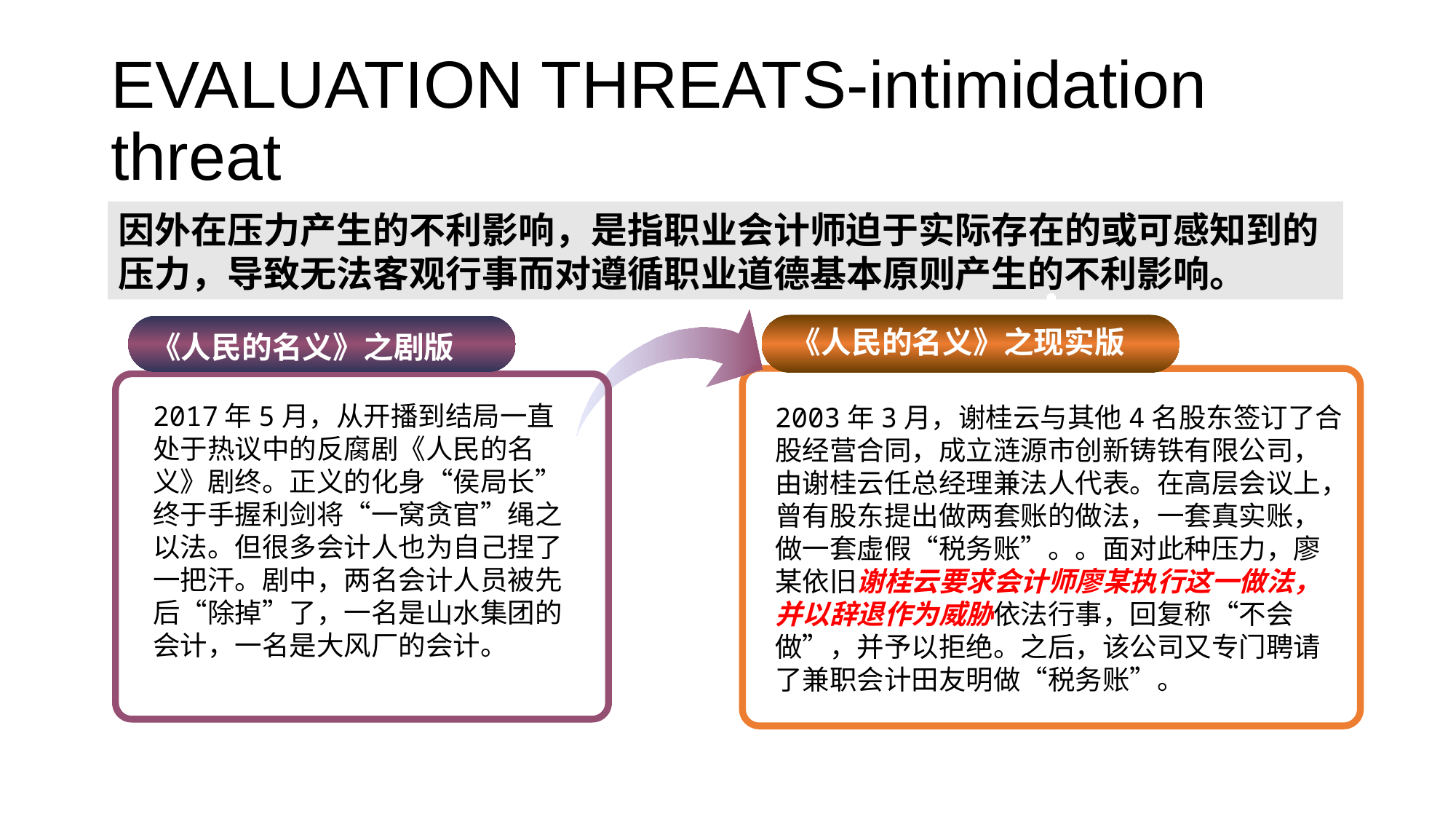

# EVALUATION THREATS-intimidation threat
因外在压力产生的不利影响，是指职业会计师迫于实际存在的或可感知到的压力，导致无法客观行事而对遵循职业道德基本原则产生的不利影响。

2017年5月，从开播到结局一直处于热议中的反腐剧《人民的名义》剧终。正义的化身“侯局长”终于手握利剑将“一窝贪官”绳之以法。但很多会计人也为自己捏了一把汗。剧中，两名会计人员被先后“除掉”了，一名是山水集团的会计，一名是大风厂的会计。

《人民的名义》之现实版

2003年3月，谢桂云与其他4名股东签订了合股经营合同，成立涟源市创新铸铁有限公司，由谢桂云任总经理兼法人代表。在高层会议上，曾有股东提出做两套账的做法，一套真实账，做一套虚假“税务账”。。面对此种压力，廖某依旧谢桂云要求会计师廖某执行这一做法，并以辞退作为威胁依法行事，回复称“不会做”，并予以拒绝。之后，该公司又专门聘请了兼职会计田友明做“税务账”。
《人民的名义》之剧版